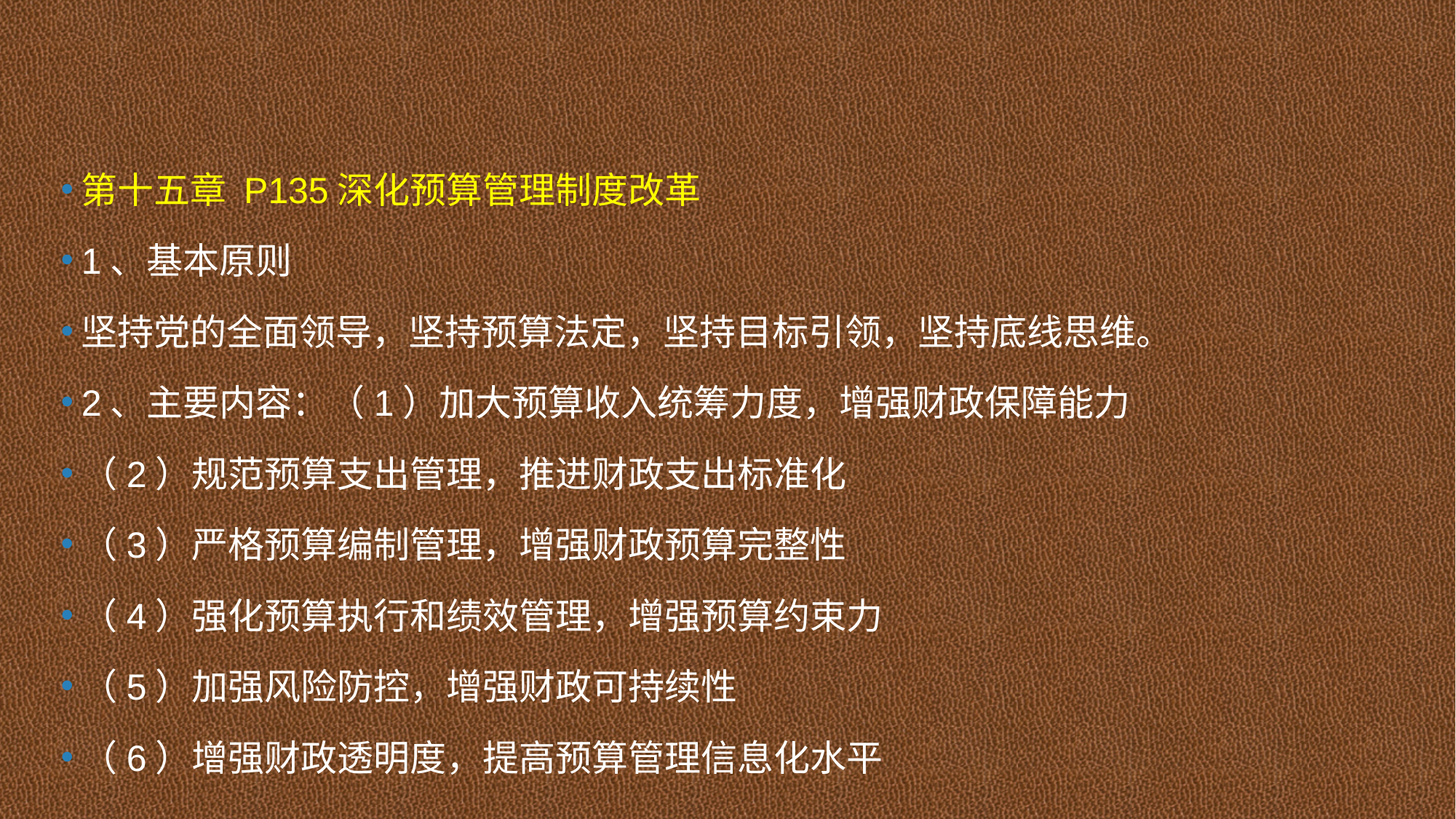

第十五章 P135深化预算管理制度改革
1、基本原则
坚持党的全面领导，坚持预算法定，坚持目标引领，坚持底线思维。
2、主要内容：（1）加大预算收入统筹力度，增强财政保障能力
（2）规范预算支出管理，推进财政支出标准化
（3）严格预算编制管理，增强财政预算完整性
（4）强化预算执行和绩效管理，增强预算约束力
（5）加强风险防控，增强财政可持续性
（6）增强财政透明度，提高预算管理信息化水平